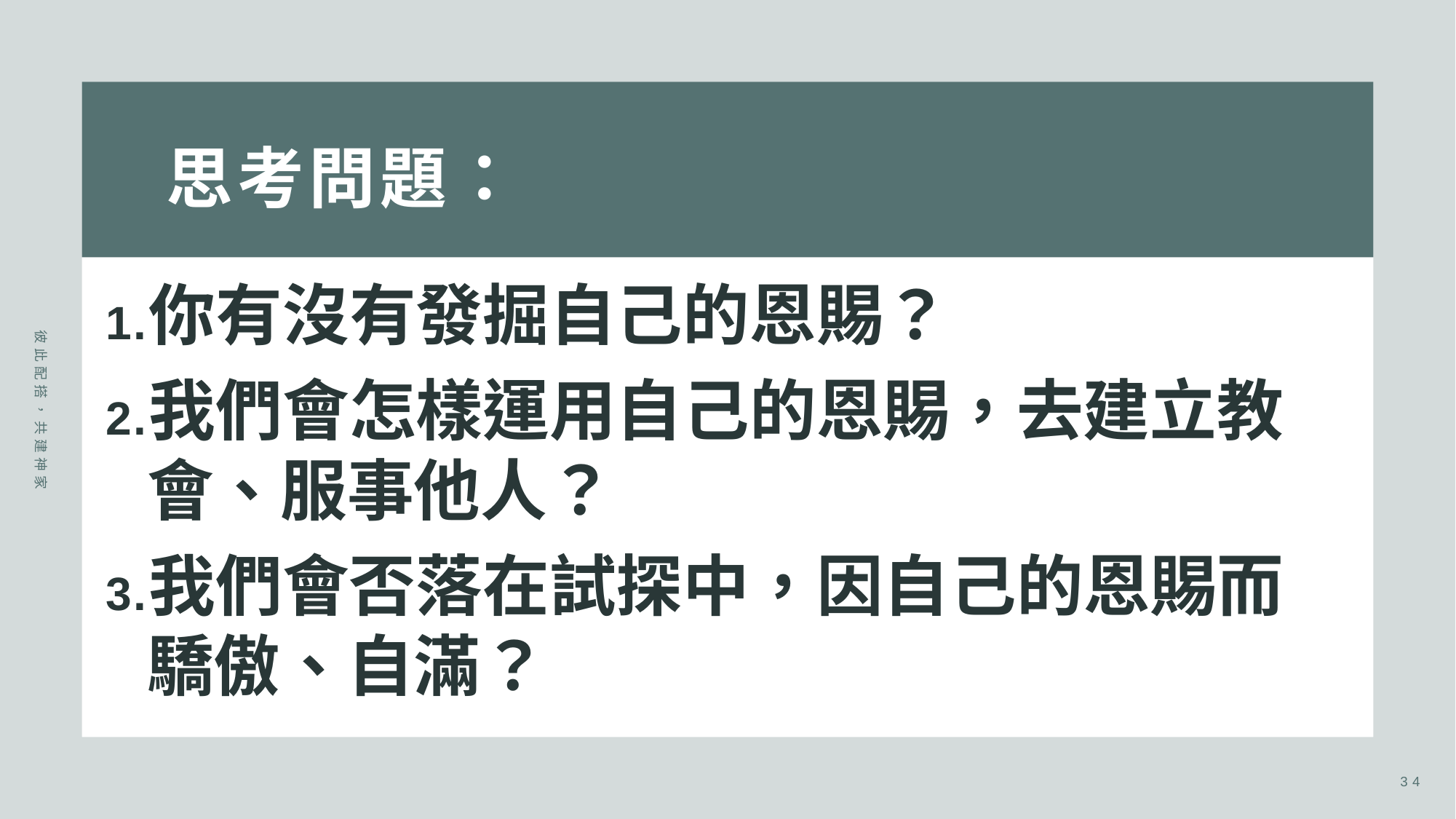

# 思考問題：
你有沒有發掘自己的恩賜？
我們會怎樣運用自己的恩賜，去建立教會、服事他人？
我們會否落在試探中，因自己的恩賜而驕傲、自滿？
彼此配搭，共建神家
34